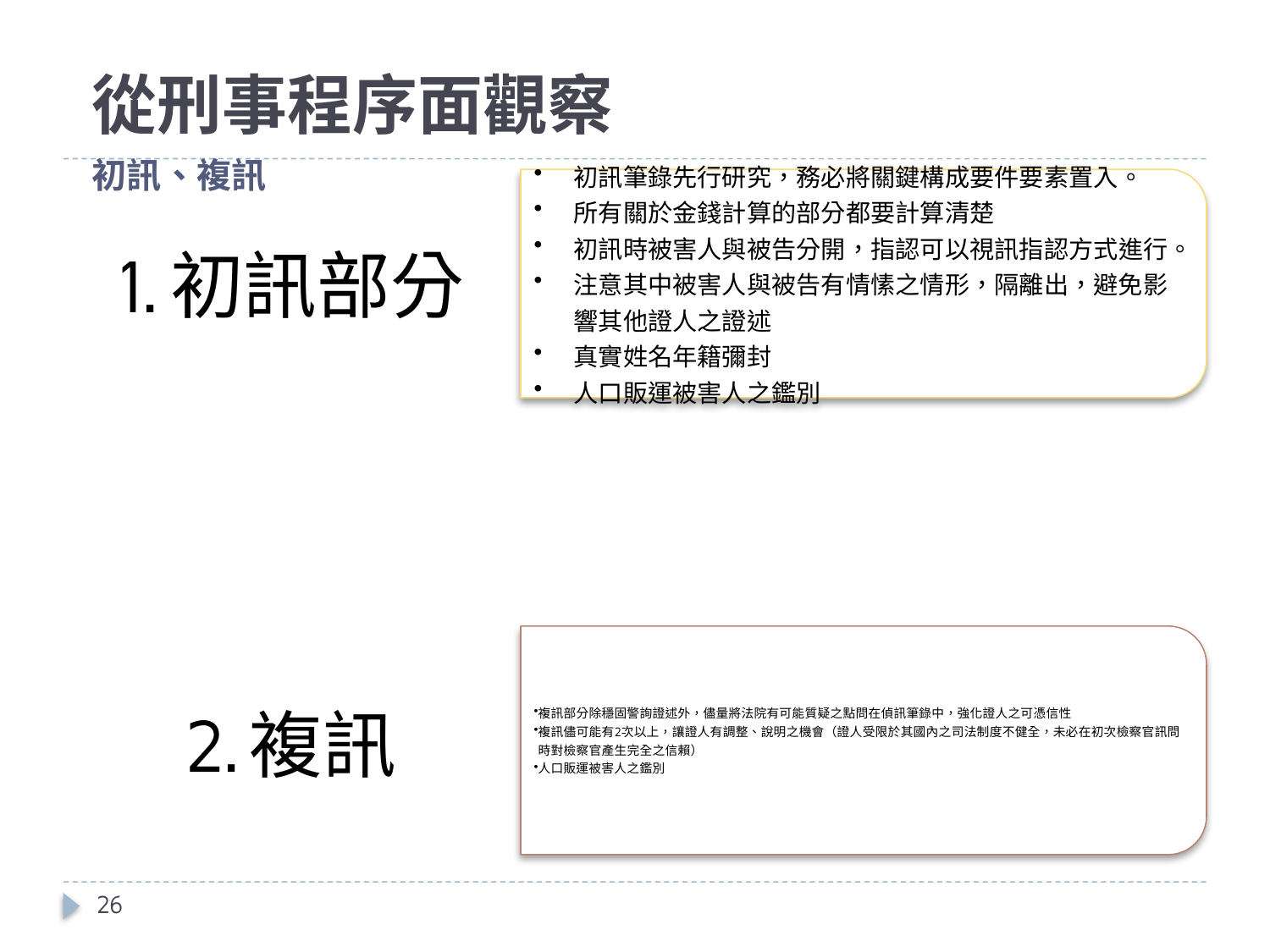

從刑事程序面觀察
初訊、複訊
1.初訊部分
初訊筆錄先行研究，務必將關鍵構成要件要素置入。
初訊時被害人與被告分開，指認可以視訊指認方式進行。
2.複訊
複訊部分除穩固警詢證述外，儘量將法院有可能質疑之點問在偵訊筆錄中，強化證人之可憑信性
複訊儘可能有2次以上，讓證人有調整、說明之機會（證人受限於其國內之司法制度不健全，未必在初次檢察官訊問時對檢察官產生完全之信賴）
注意其中被害人與被告有情愫之情形，隔離出，避免影響其他證人之證述
真實姓名年籍彌封
所有關於金錢計算的部分都要計算清楚
人口販運被害人之鑑別
人口販運被害人之鑑別
26